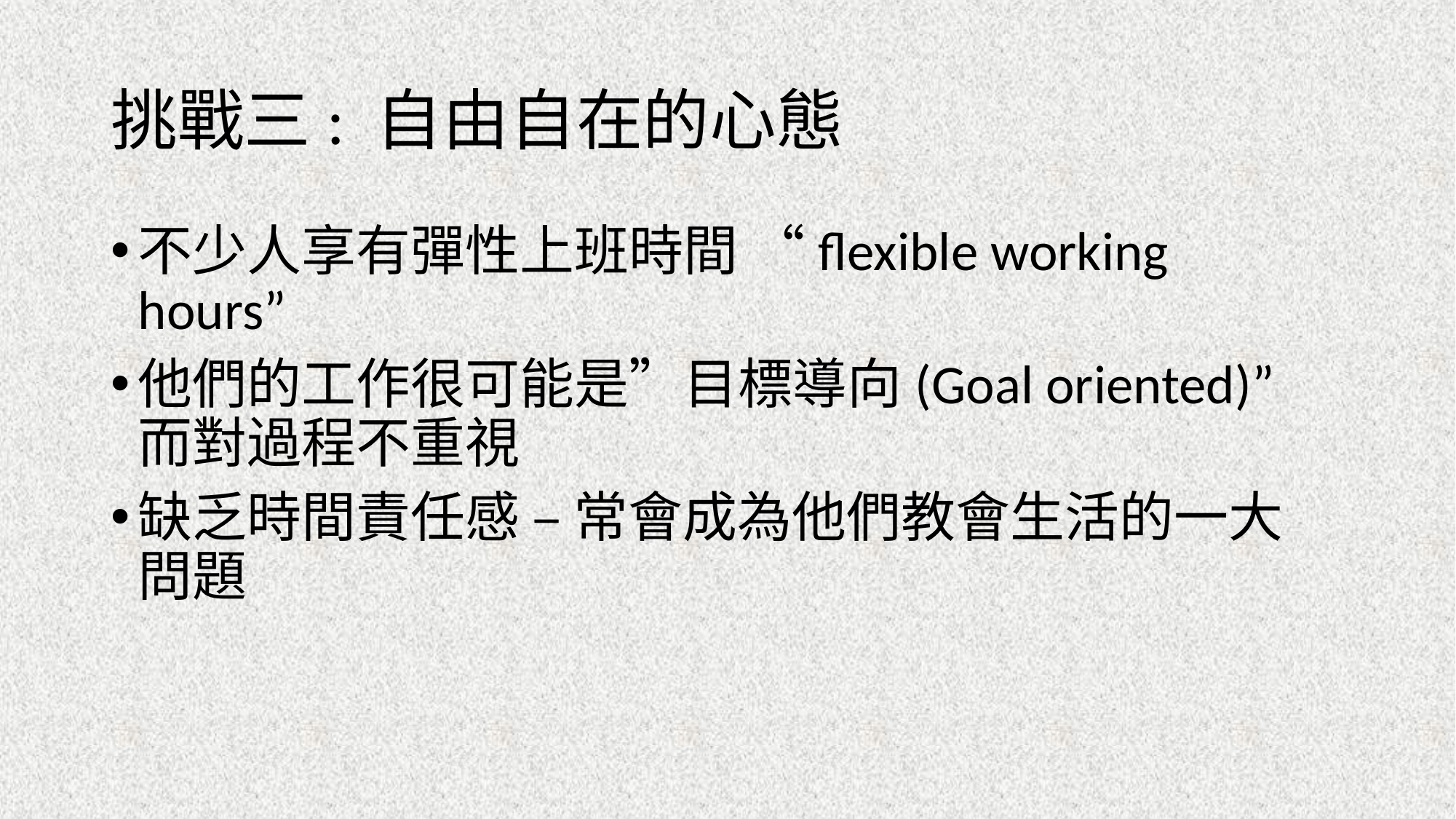

# 挑戰三: 自由自在的心態
不少人享有彈性上班時間 “flexible working hours”
他們的工作很可能是”目標導向(Goal oriented)” 而對過程不重視
缺乏時間責任感 – 常會成為他們教會生活的一大問題